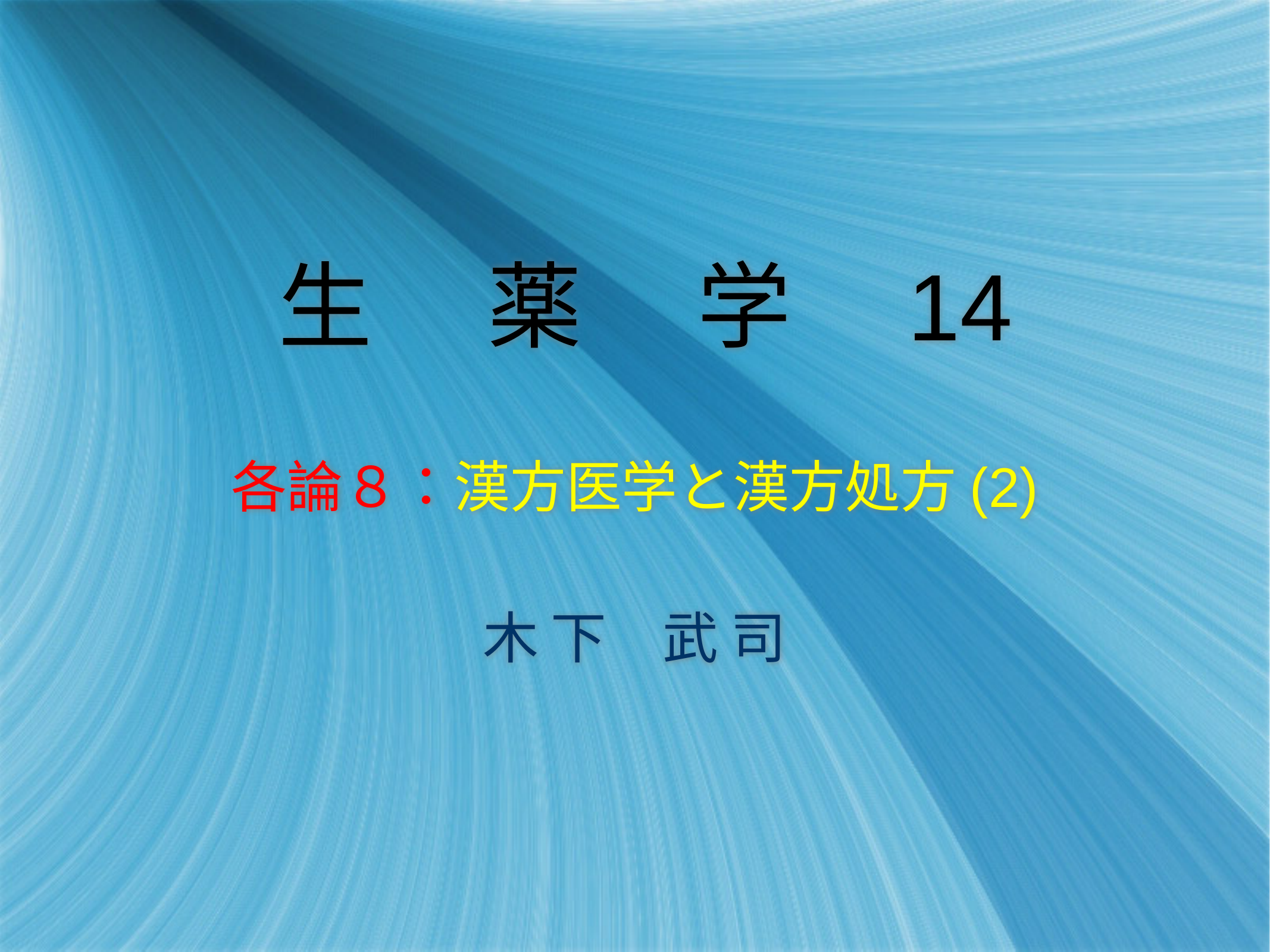

# 生 　薬 　学　14
各論８：漢方医学と漢方処方(2)

木 下　武 司